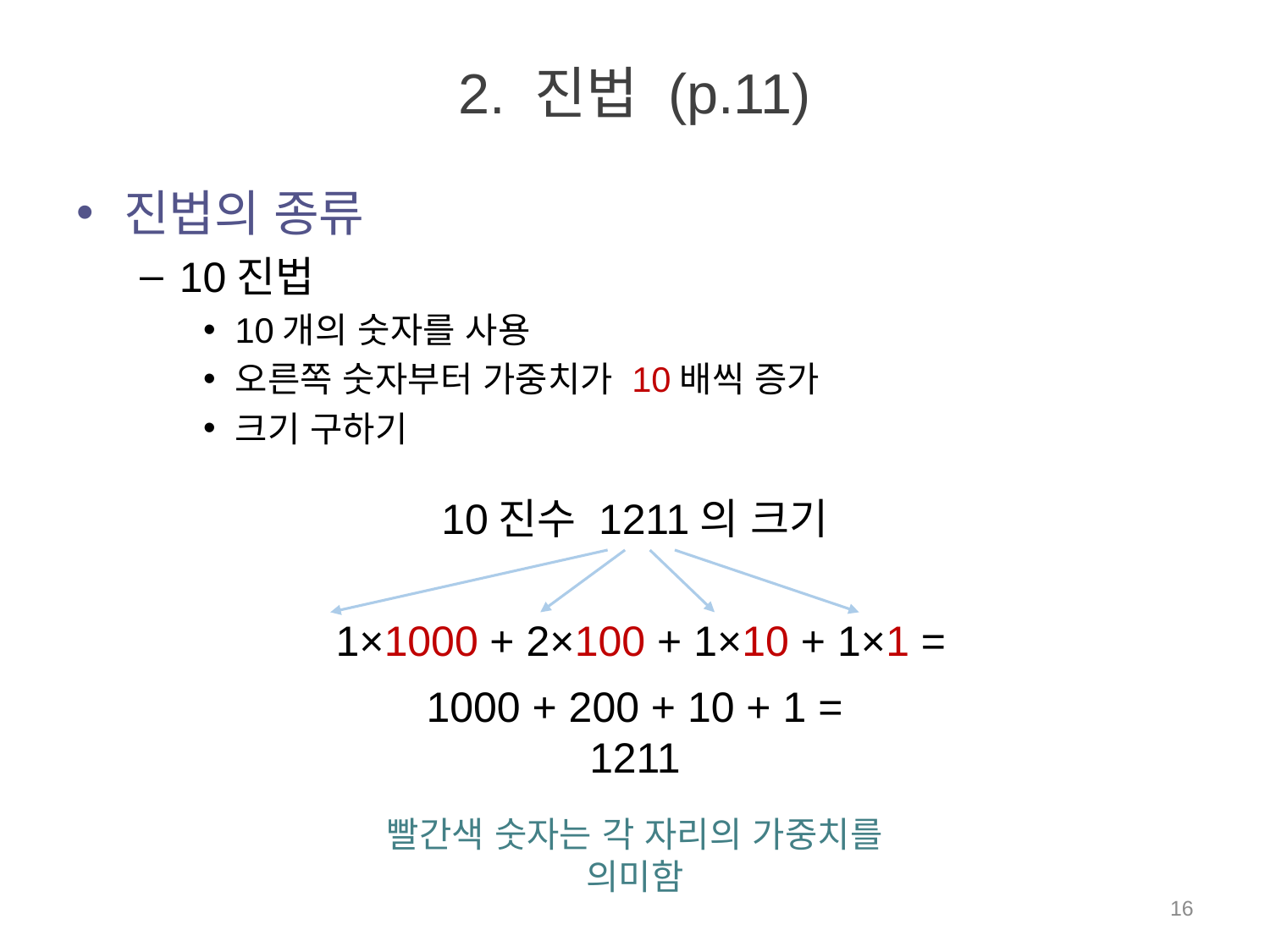

# 2. 진법 (p.11)
진법의 종류
10진법
10개의 숫자를 사용
오른쪽 숫자부터 가중치가 10배씩 증가
크기 구하기
10진수 1211의 크기
 1×1000 + 2×100 + 1×10 + 1×1 =
1000 + 200 + 10 + 1 =
1211
빨간색 숫자는 각 자리의 가중치를 의미함
16